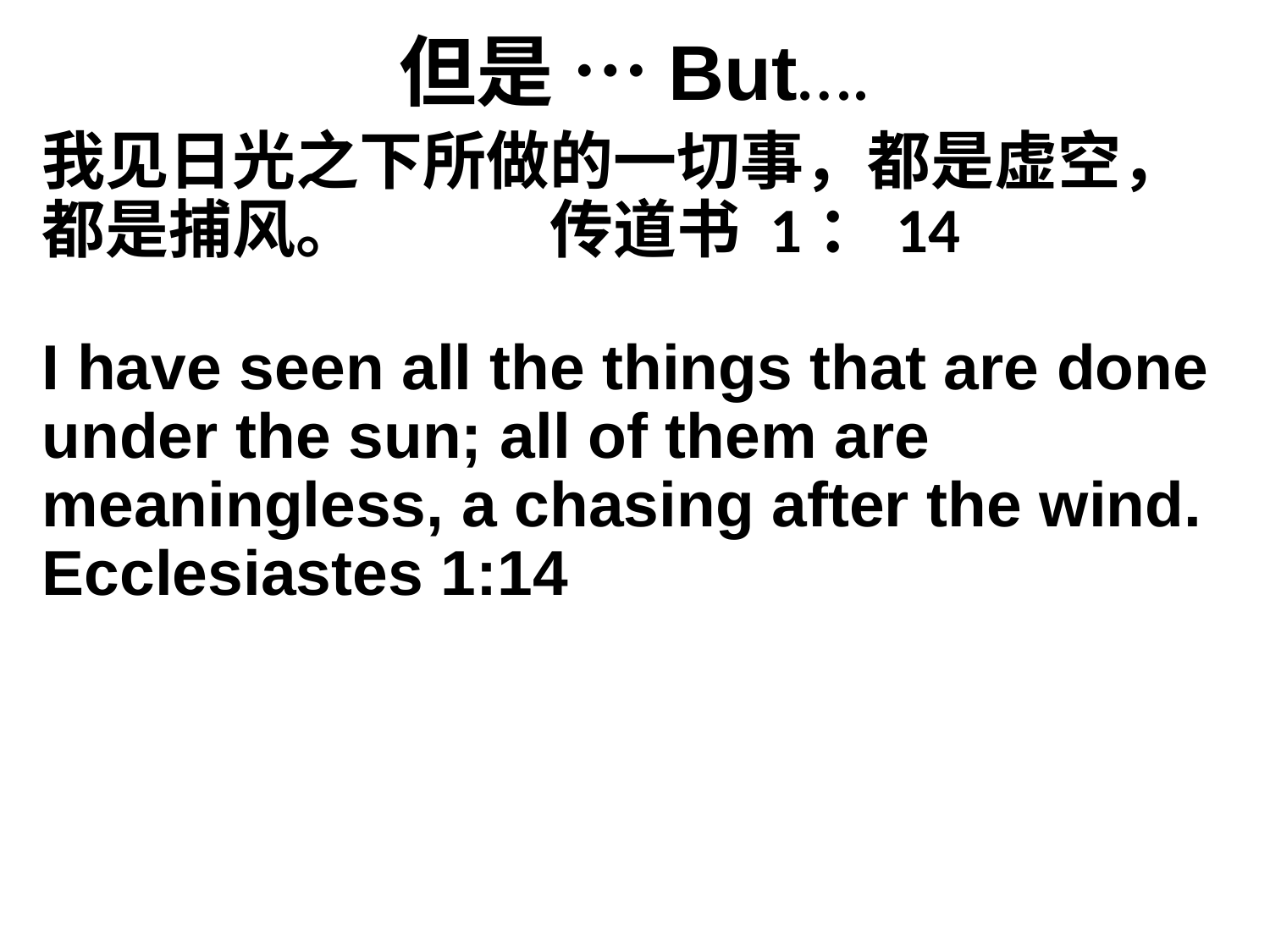

# 但是 …But….
我见日光之下所做的一切事，都是虚空，都是捕风。		传道书 1：14
I have seen all the things that are done under the sun; all of them are meaningless, a chasing after the wind. Ecclesiastes 1:14